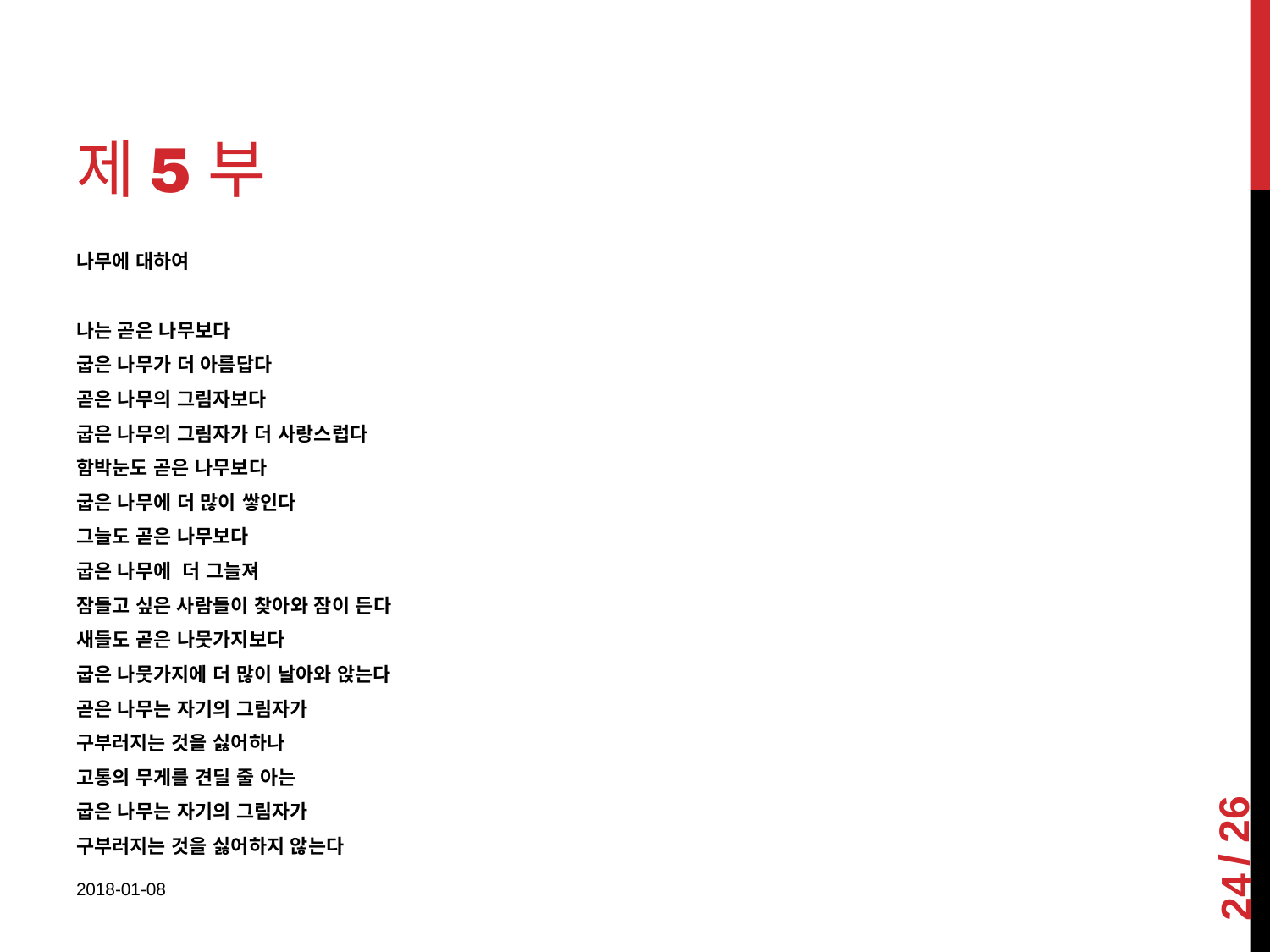

# 제5부
나무에 대하여

나는 곧은 나무보다
굽은 나무가 더 아름답다
곧은 나무의 그림자보다
굽은 나무의 그림자가 더 사랑스럽다
함박눈도 곧은 나무보다
굽은 나무에 더 많이 쌓인다
그늘도 곧은 나무보다
굽은 나무에  더 그늘져
잠들고 싶은 사람들이 찾아와 잠이 든다
새들도 곧은 나뭇가지보다
굽은 나뭇가지에 더 많이 날아와 앉는다
곧은 나무는 자기의 그림자가
구부러지는 것을 싫어하나
고통의 무게를 견딜 줄 아는
굽은 나무는 자기의 그림자가
구부러지는 것을 싫어하지 않는다
24
2018-01-08